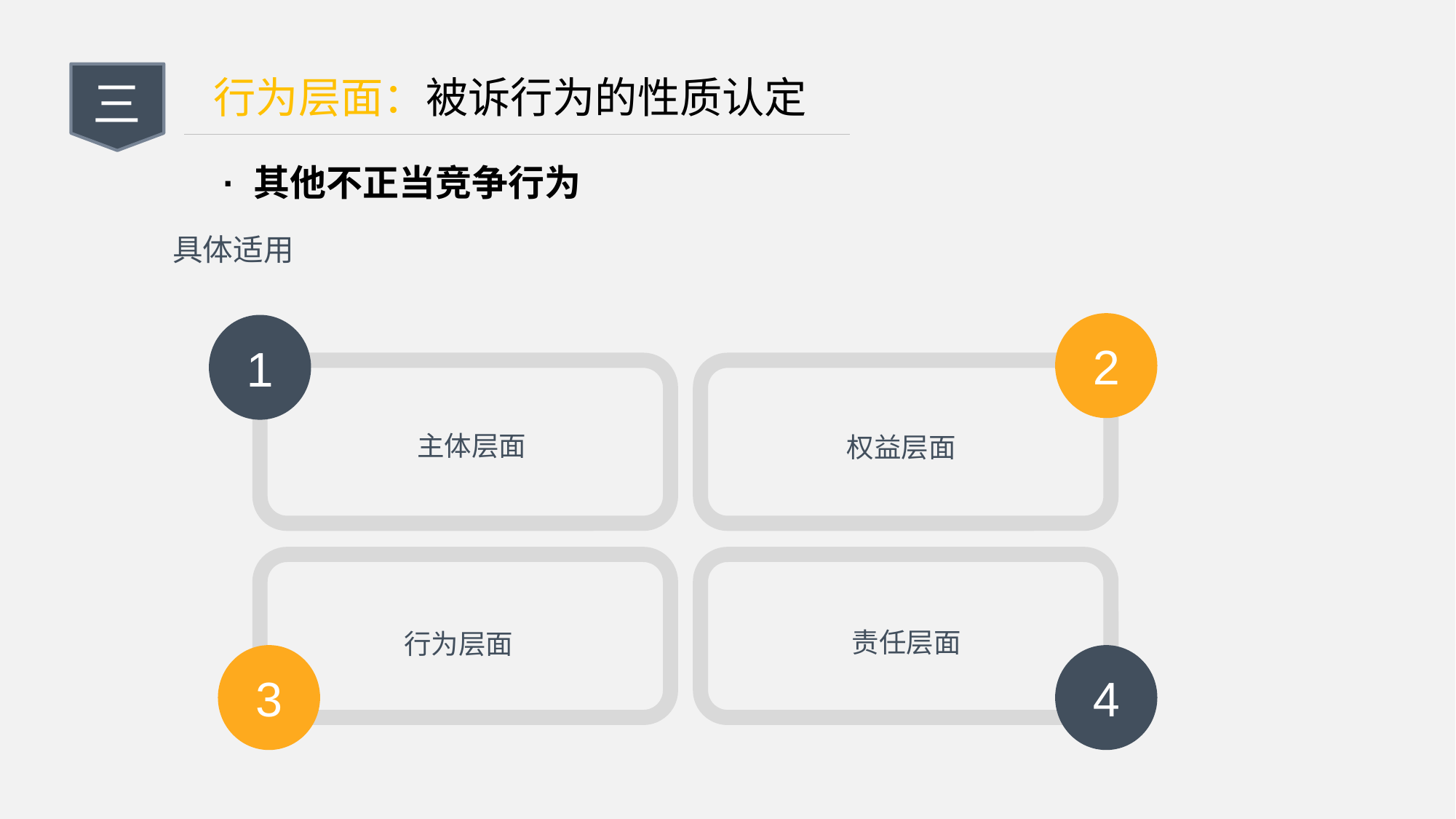

三
行为层面：被诉行为的性质认定
· 其他不正当竞争行为
具体适用
2
1

主体层面

权益层面

行为层面

责任层面
4
3